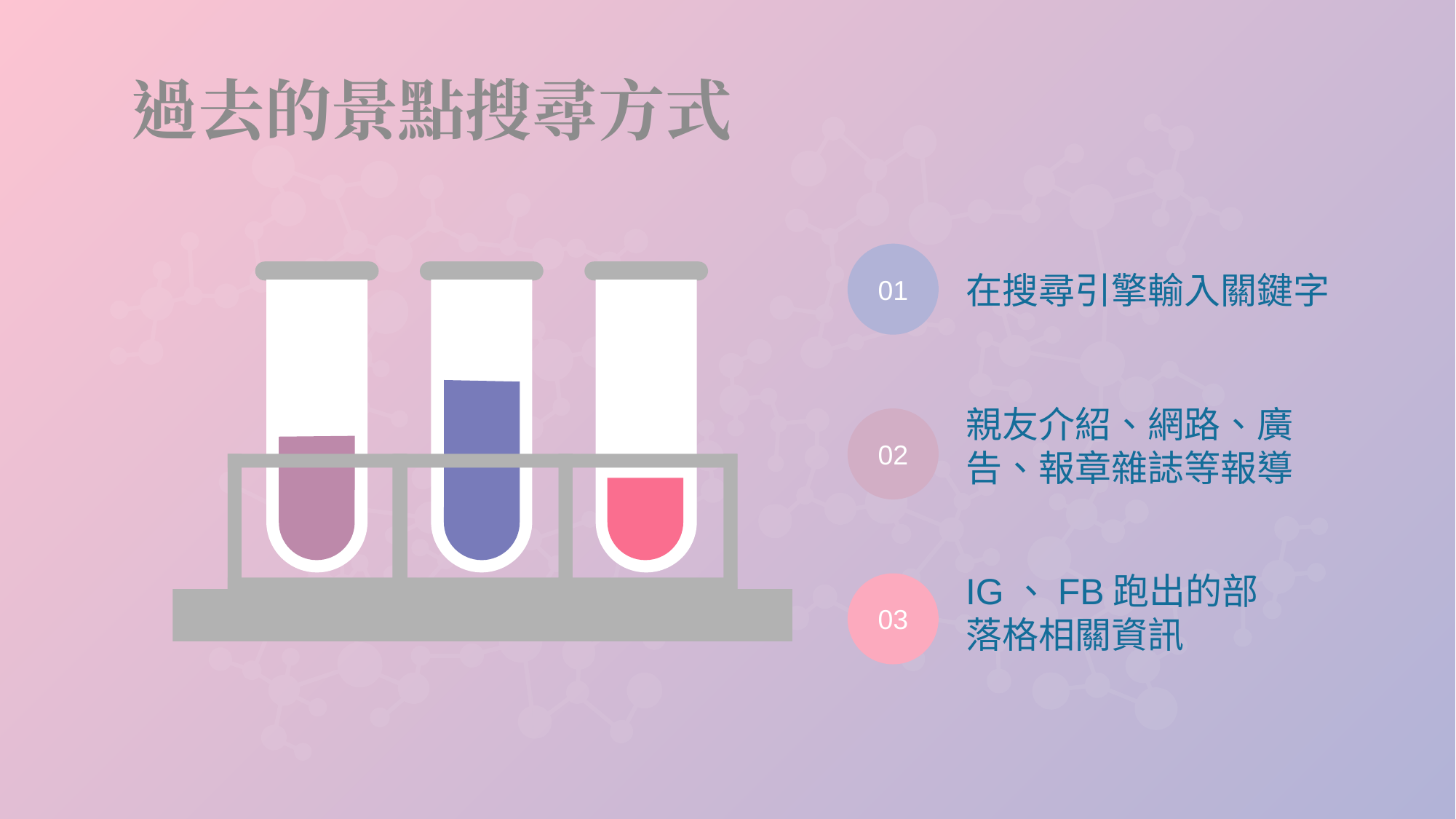

# 過去的景點搜尋方式

01

在搜尋引擎輸入關鍵字

親友介紹、網路、廣告、報章雜誌等報導
02

IG、FB跑出的部落格相關資訊
03